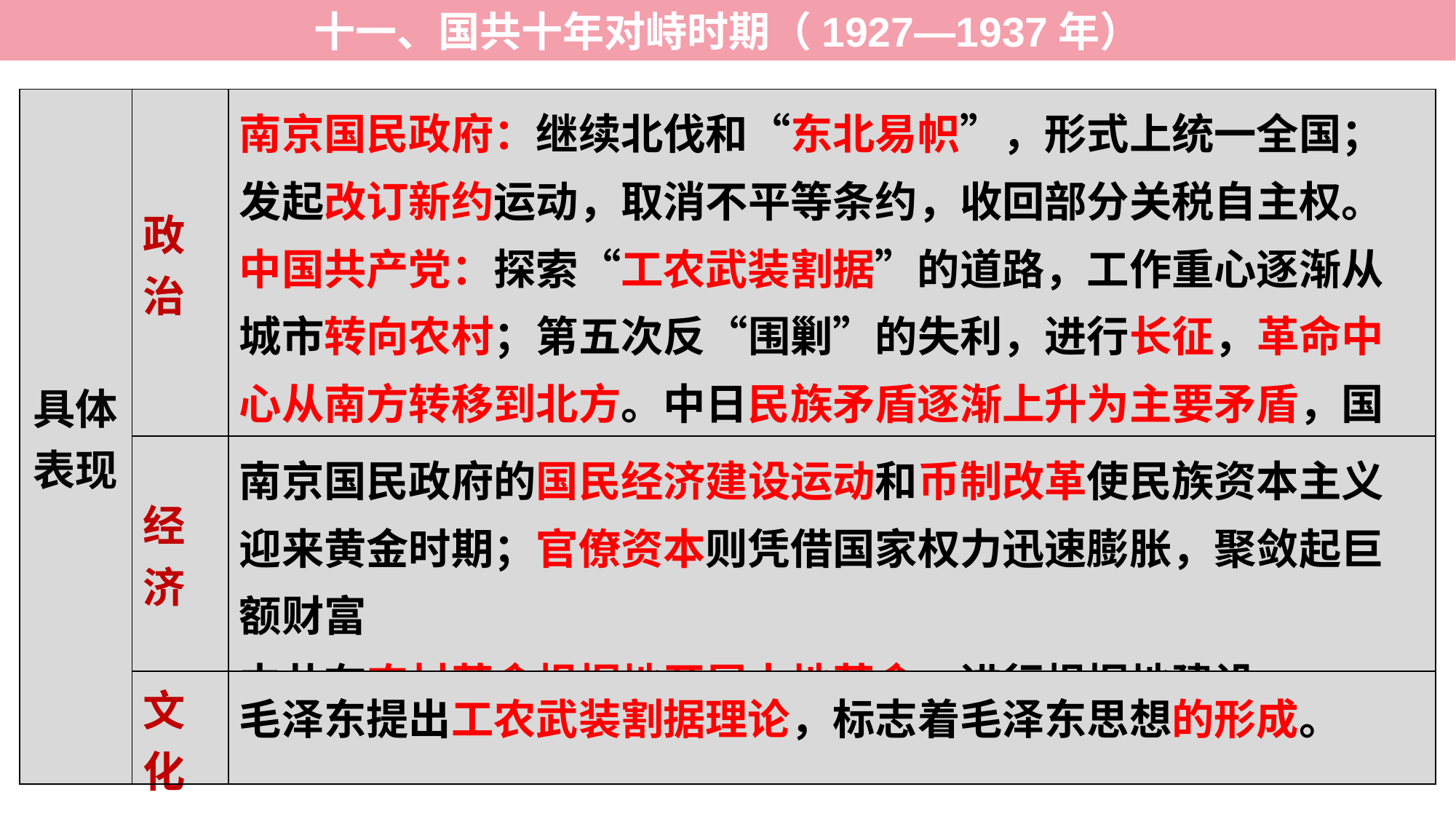

十一、国共十年对峙时期（1927—1937年）
| 具体表现 | 政治 | 南京国民政府：继续北伐和“东北易帜”，形式上统一全国；发起改订新约运动，取消不平等条约，收回部分关税自主权。中国共产党：探索“工农武装割据”的道路，工作重心逐渐从城市转向农村；第五次反“围剿”的失利，进行长征，革命中心从南方转移到北方。中日民族矛盾逐渐上升为主要矛盾，国共关系由合作走向对峙； |
| --- | --- | --- |
|  | 经济 | 南京国民政府的国民经济建设运动和币制改革使民族资本主义迎来黄金时期；官僚资本则凭借国家权力迅速膨胀，聚敛起巨额财富 中共在农村革命根据地开展土地革命，进行根据地建设。 |
|  | 文化 | 毛泽东提出工农武装割据理论，标志着毛泽东思想的形成。 |